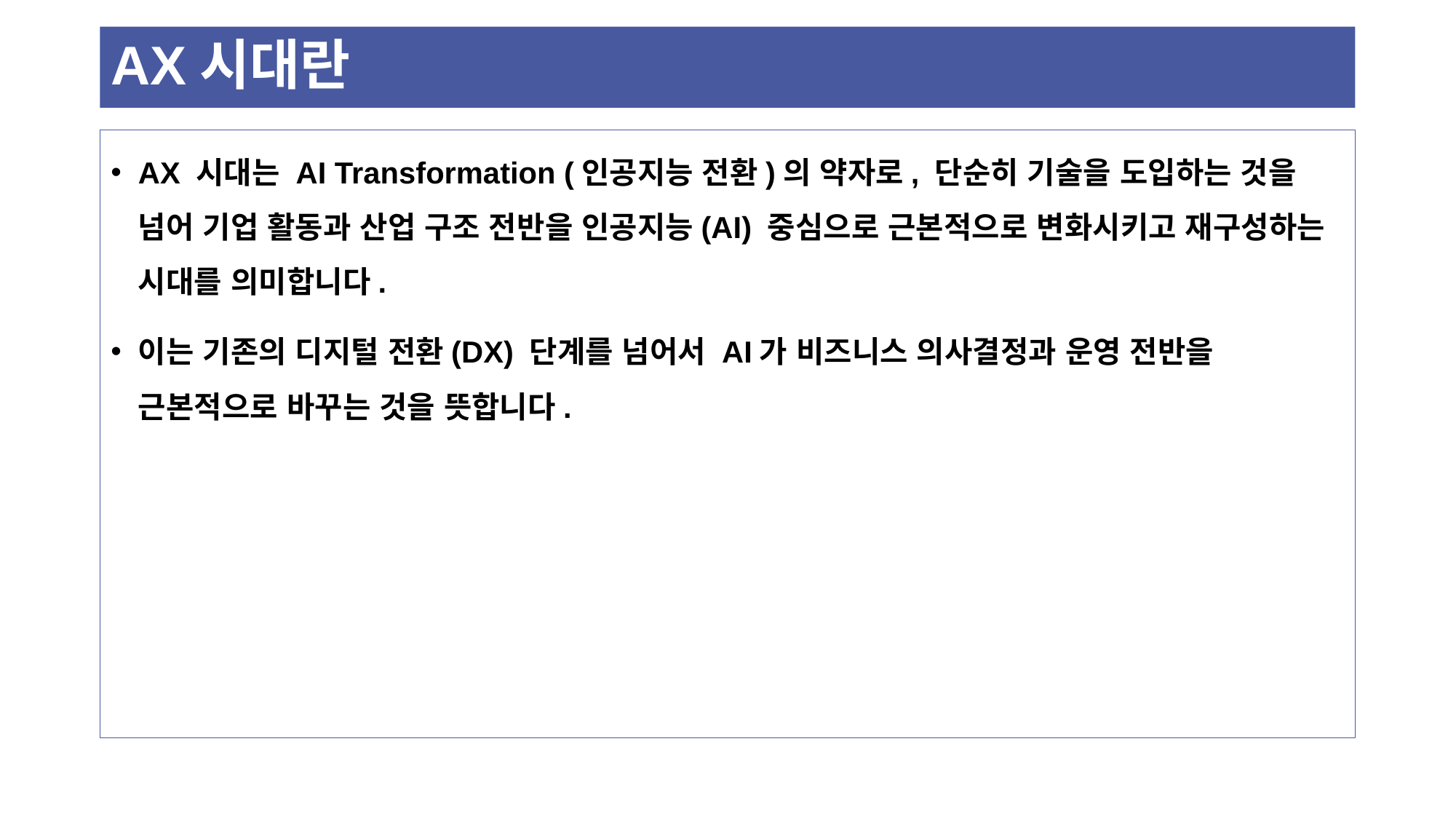

# AX시대란
AX 시대는 AI Transformation (인공지능 전환)의 약자로, 단순히 기술을 도입하는 것을 넘어 기업 활동과 산업 구조 전반을 인공지능(AI) 중심으로 근본적으로 변화시키고 재구성하는 시대를 의미합니다.
이는 기존의 디지털 전환(DX) 단계를 넘어서 AI가 비즈니스 의사결정과 운영 전반을 근본적으로 바꾸는 것을 뜻합니다.